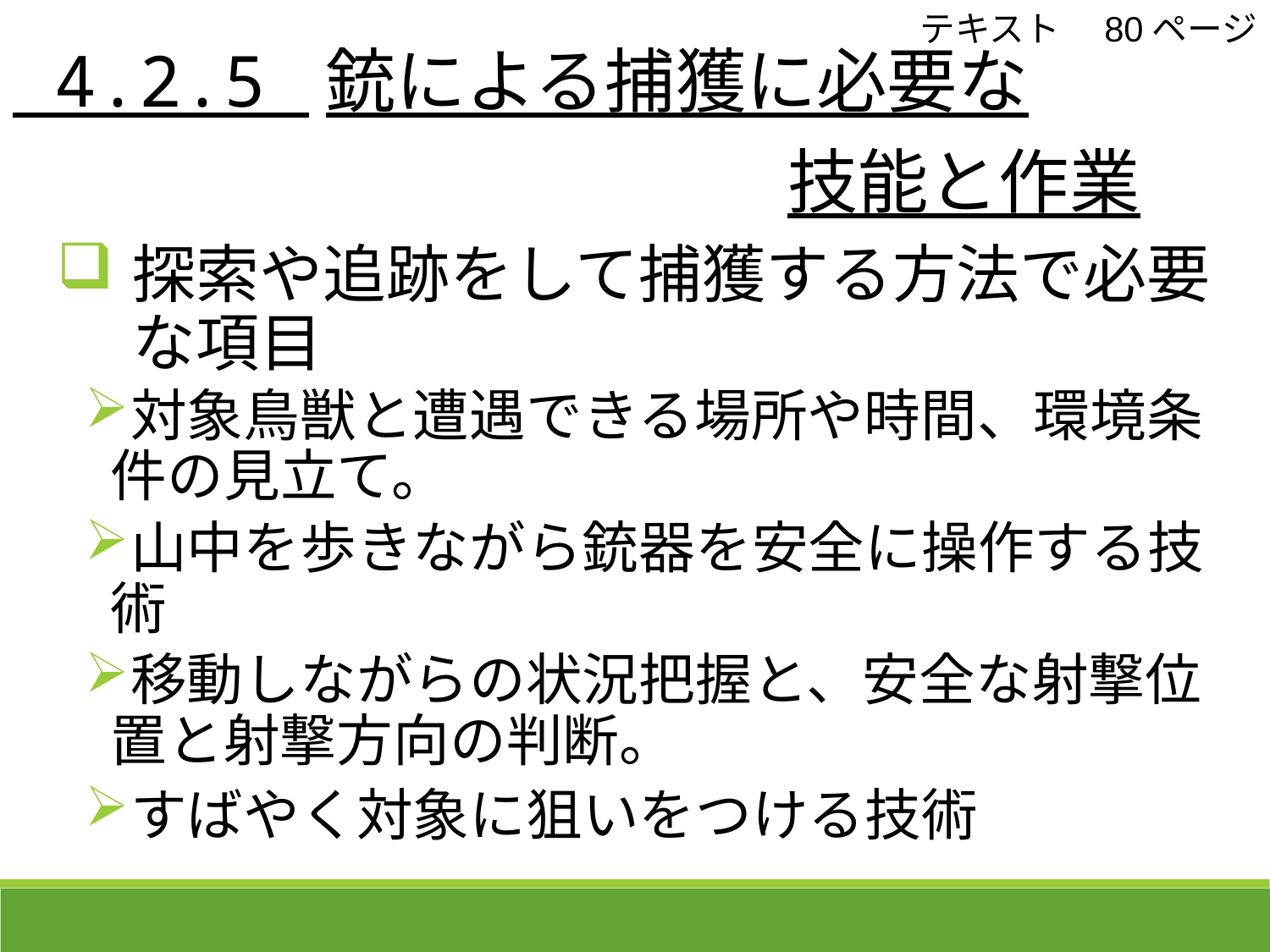

4.2.5 銃による捕獲に必要な
　　　　　　　　　　　技能と作業
テキスト　80ページ
探索や追跡をして捕獲する方法で必要な項目
対象鳥獣と遭遇できる場所や時間、環境条件の見立て。
山中を歩きながら銃器を安全に操作する技術
移動しながらの状況把握と、安全な射撃位置と射撃方向の判断。
すばやく対象に狙いをつける技術